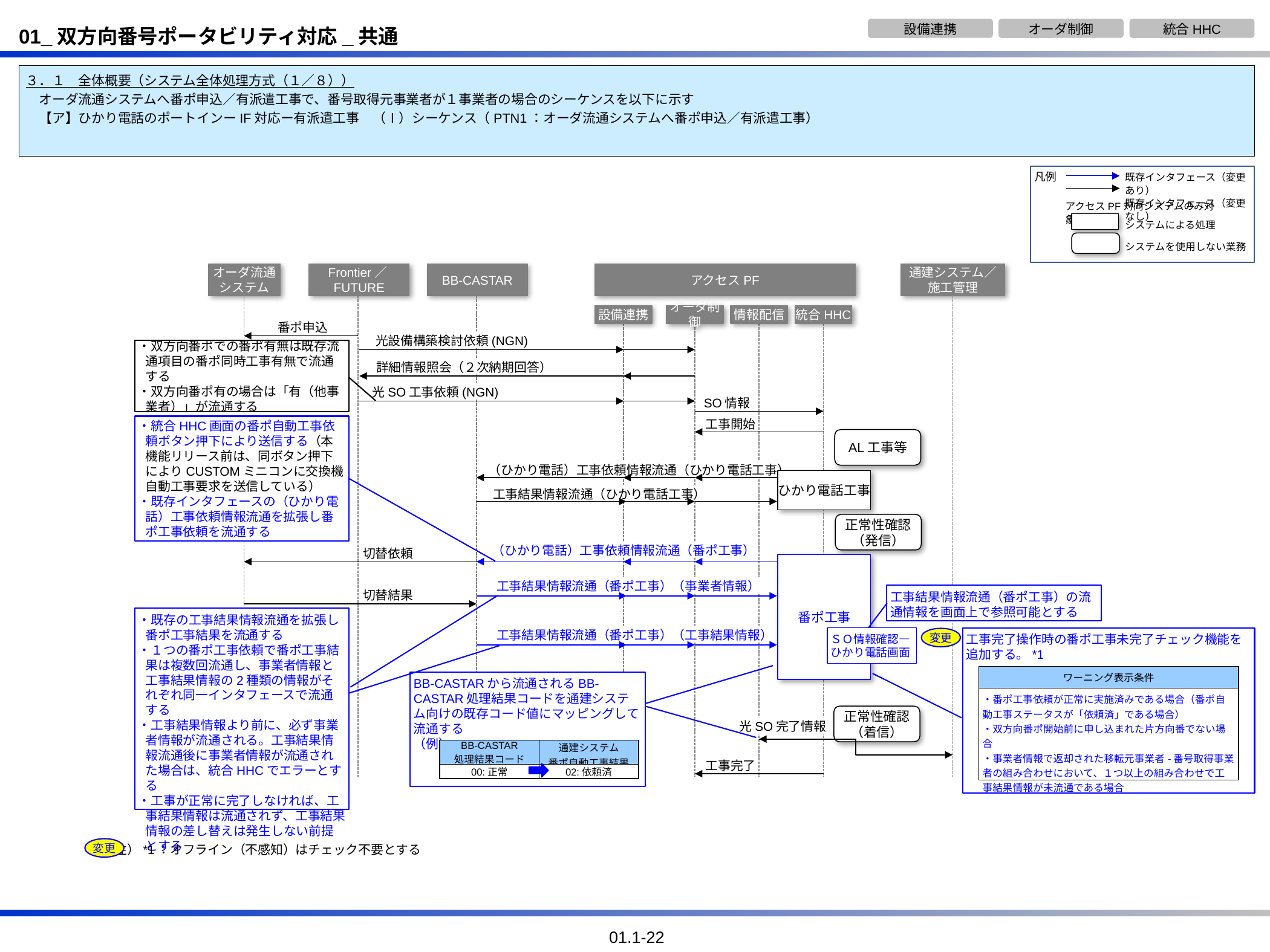

設備連携
オーダ制御
統合HHC
３．１　全体概要（システム全体処理方式（１／８））
　オーダ流通システムへ番ポ申込／有派遣工事で、番号取得元事業者が１事業者の場合のシーケンスを以下に示す
　【ア】ひかり電話のポートインーIF対応ー有派遣工事　（Ⅰ）シーケンス（PTN1：オーダ流通システムへ番ポ申込／有派遣工事）

凡例
既存インタフェース（変更あり）
既存インタフェース（変更なし）
アクセスPF対向システムのみ対象とする
システムによる処理

システムを使用しない業務
オーダ流通
システム
Frontier／FUTURE
BB-CASTAR
アクセスPF
通建システム／
施工管理
設備連携
オーダ制御
情報配信
統合HHC
番ポ申込
光設備構築検討依頼(NGN)
・双方向番ポでの番ポ有無は既存流通項目の番ポ同時工事有無で流通する
・双方向番ポ有の場合は「有（他事業者）」が流通する
詳細情報照会（２次納期回答）
光SO工事依頼(NGN)
SO情報
工事開始
・統合HHC画面の番ポ自動工事依頼ボタン押下により送信する（本機能リリース前は、同ボタン押下によりCUSTOMミニコンに交換機自動工事要求を送信している）
・既存インタフェースの（ひかり電話）工事依頼情報流通を拡張し番ポ工事依頼を流通する
AL工事等
（ひかり電話）工事依頼情報流通（ひかり電話工事）
ひかり電話工事
工事結果情報流通（ひかり電話工事）
正常性確認
（発信）
（ひかり電話）工事依頼情報流通（番ポ工事）
切替依頼
番ポ工事
工事結果情報流通（番ポ工事）（事業者情報）
工事結果情報流通（番ポ工事）の流通情報を画面上で参照可能とする
切替結果
・既存の工事結果情報流通を拡張し番ポ工事結果を流通する
・１つの番ポ工事依頼で番ポ工事結果は複数回流通し、事業者情報と工事結果情報の2種類の情報がそれぞれ同一インタフェースで流通する
・工事結果情報より前に、必ず事業者情報が流通される。工事結果情報流通後に事業者情報が流通された場合は、統合HHCでエラーとする
・工事が正常に完了しなければ、工事結果情報は流通されず、工事結果情報の差し替えは発生しない前提とする
工事結果情報流通（番ポ工事）（工事結果情報）
工事完了操作時の番ポ工事未完了チェック機能を追加する。*1
ＳＯ情報確認―ひかり電話画面
変更
| ワーニング表示条件 |
| --- |
| ・番ポ工事依頼が正常に実施済みである場合（番ポ自動工事ステータスが「依頼済」である場合） ・双方向番ポ開始前に申し込まれた片方向番でない場合 ・事業者情報で返却された移転元事業者-番号取得事業者の組み合わせにおいて、１つ以上の組み合わせで工事結果情報が未流通である場合 |
BB-CASTARから流通されるBB-CASTAR処理結果コードを通建システム向けの既存コード値にマッピングして流通する
（例）
正常性確認
（着信）
光SO完了情報
| BB-CASTAR 処理結果コード | 通建システム 番ポ自動工事結果 |
| --- | --- |
| 00:正常 | 02:依頼済 |
工事完了

変更
注）*1：オフライン（不感知）はチェック不要とする
01.1-22